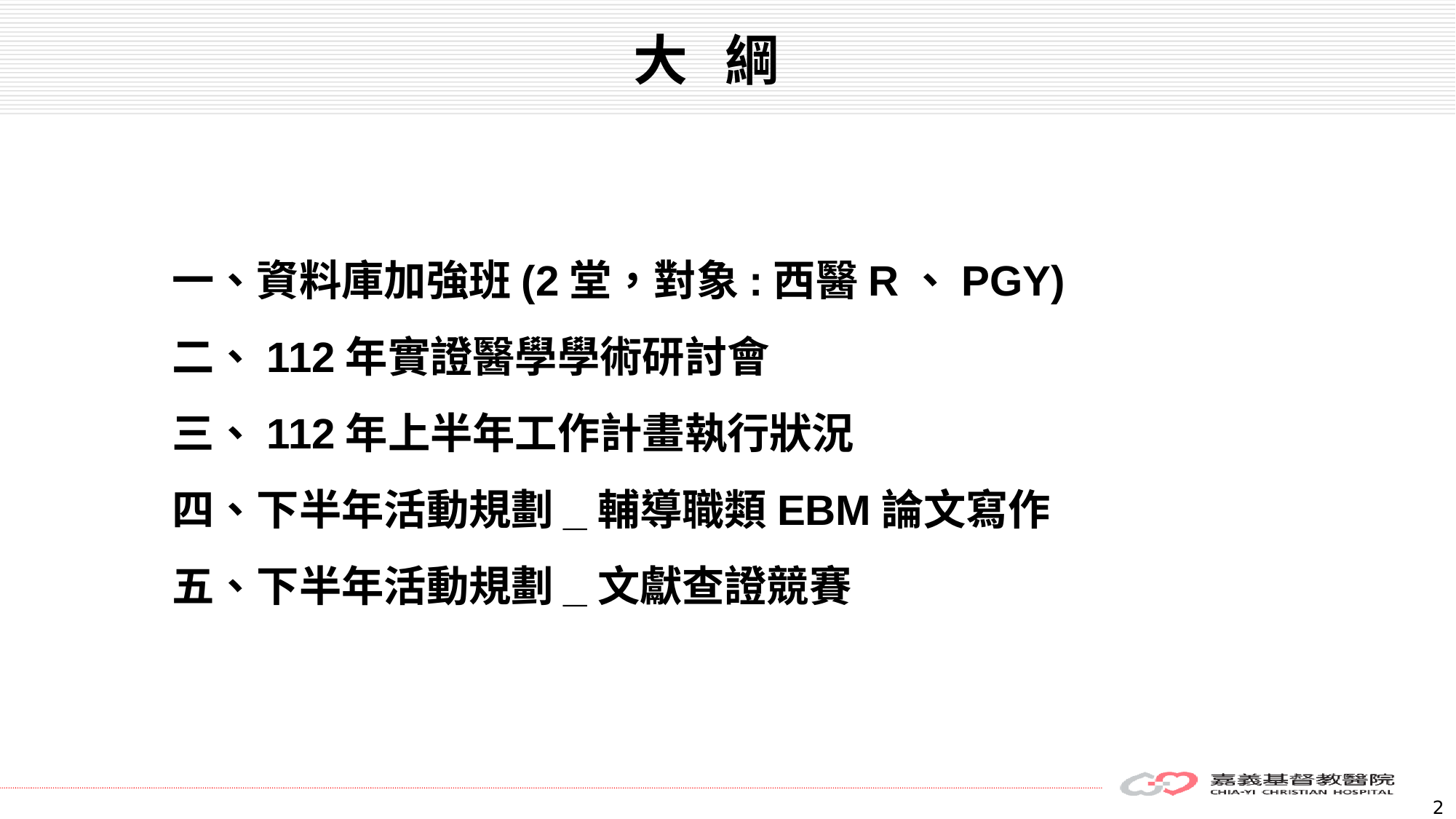

大   綱
一、資料庫加強班(2堂，對象:西醫R、PGY)
二、112年實證醫學學術研討會
三、112年上半年工作計畫執行狀況
四、下半年活動規劃_輔導職類EBM論文寫作
五、下半年活動規劃_文獻查證競賽
2